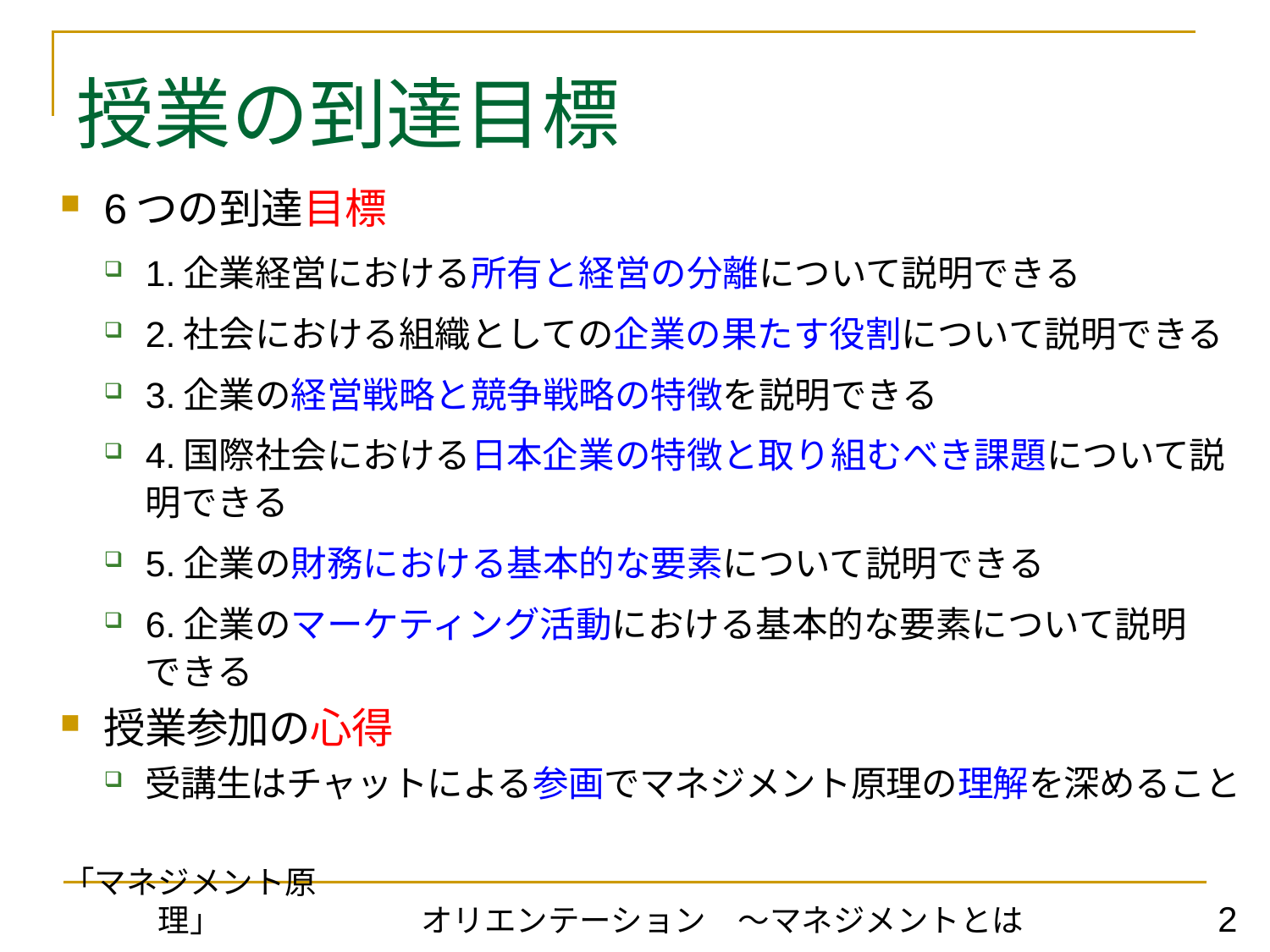

# 授業の到達目標
6つの到達目標
1.企業経営における所有と経営の分離について説明できる
2.社会における組織としての企業の果たす役割について説明できる
3.企業の経営戦略と競争戦略の特徴を説明できる
4.国際社会における日本企業の特徴と取り組むべき課題について説明できる
5.企業の財務における基本的な要素について説明できる
6.企業のマーケティング活動における基本的な要素について説明
できる
授業参加の心得
受講生はチャットによる参画でマネジメント原理の理解を深めること
「マネジメント原理」
オリエンテーション　～マネジメントとは
2